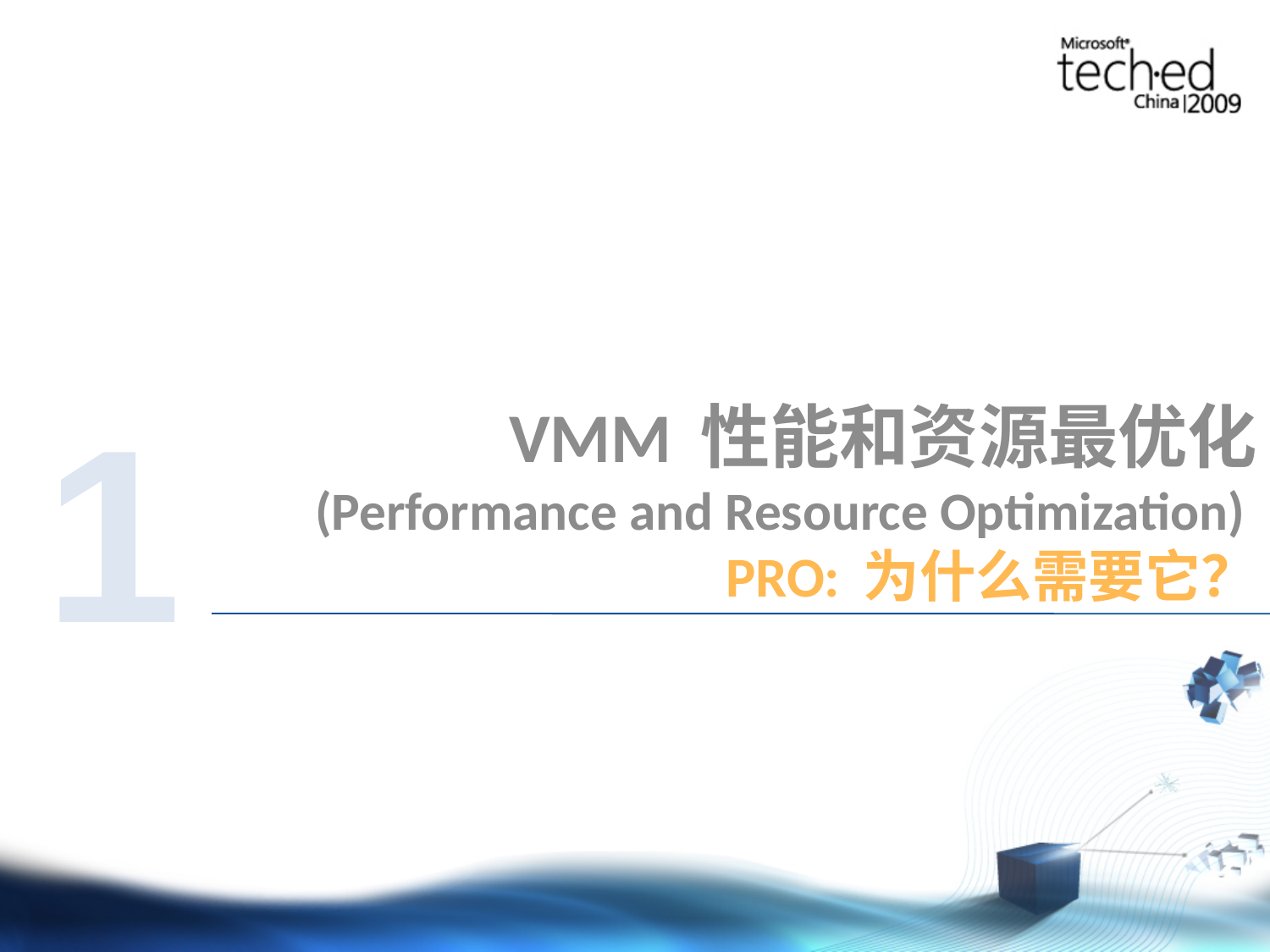

VMM 性能和资源最优化
(Performance and Resource Optimization)
PRO: 为什么需要它？
1